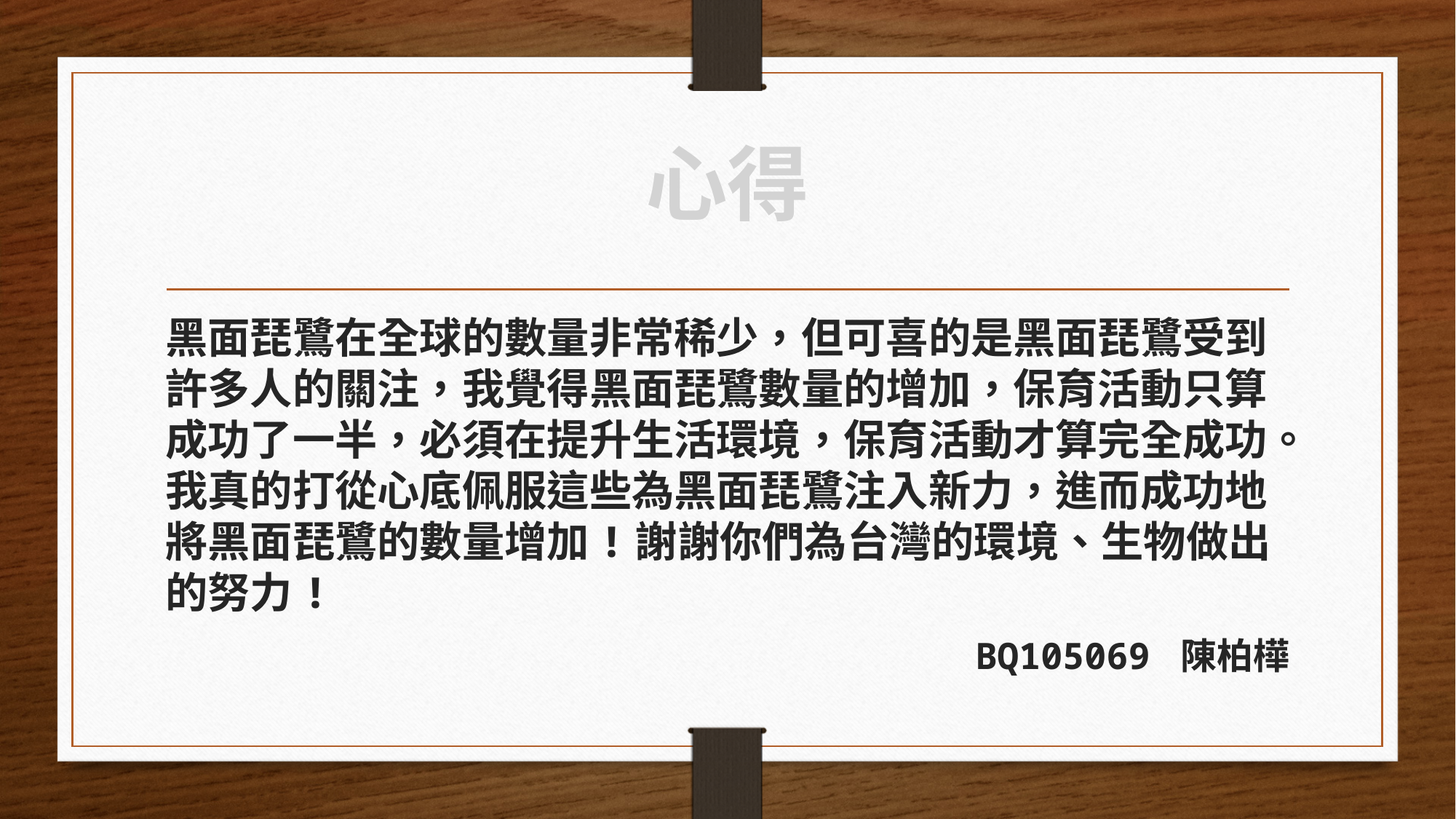

心得
黑面琵鷺在全球的數量非常稀少，但可喜的是黑面琵鷺受到許多人的關注，我覺得黑面琵鷺數量的增加，保育活動只算成功了一半，必須在提升生活環境，保育活動才算完全成功。我真的打從心底佩服這些為黑面琵鷺注入新力，進而成功地將黑面琵鷺的數量增加!謝謝你們為台灣的環境、生物做出的努力!
BQ105069 陳柏樺